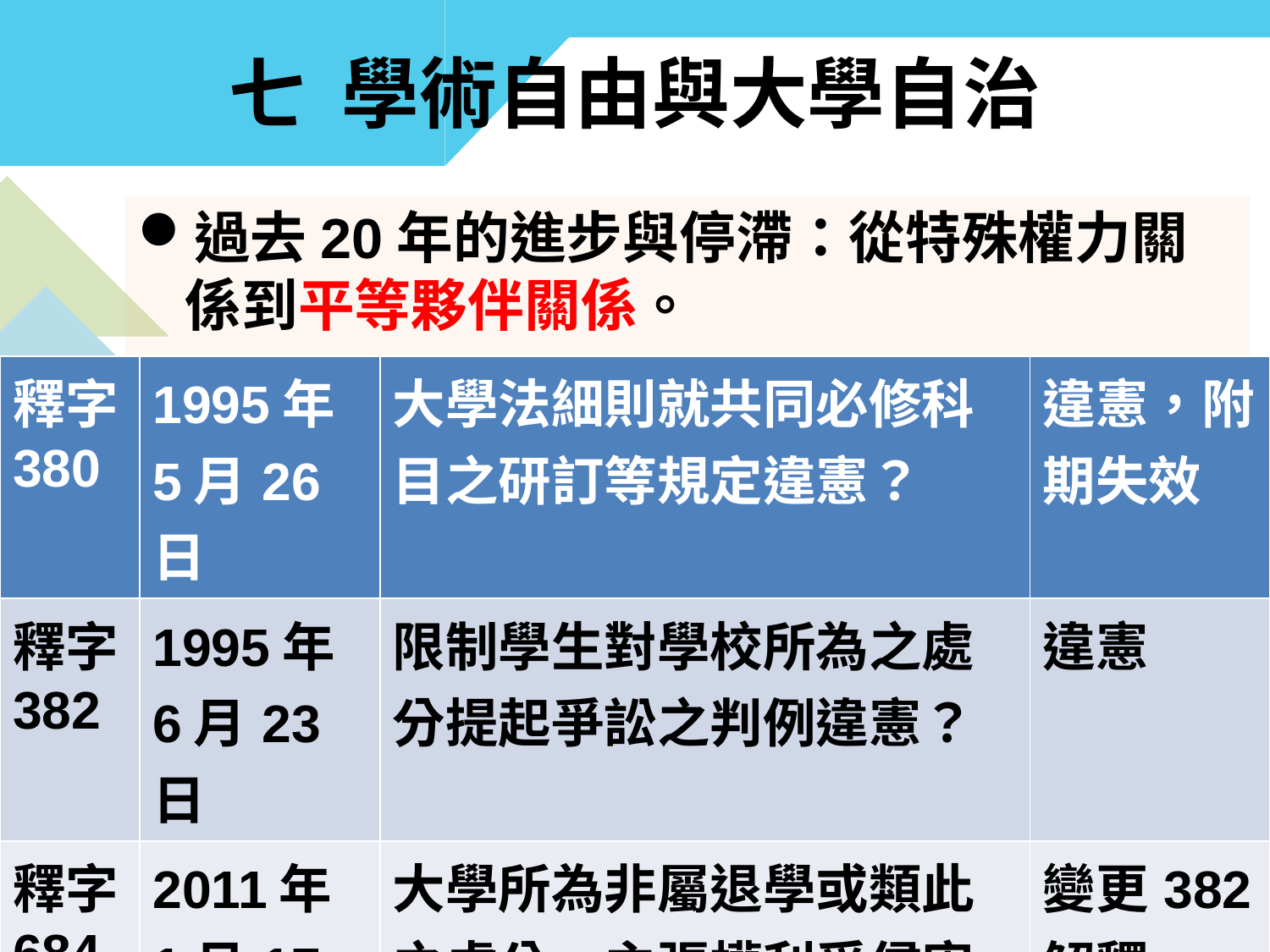

# 七  學術自由與大學自治
過去20年的進步與停滯：從特殊權力關係到平等夥伴關係。
| 釋字380 | 1995年5月26日 | 大學法細則就共同必修科目之研訂等規定違憲？ | 違憲，附期失效 |
| --- | --- | --- | --- |
| 釋字382 | 1995年6月23日 | 限制學生對學校所為之處分提起爭訟之判例違憲？ | 違憲 |
| 釋字684 | 2011年1月17日 | 大學所為非屬退學或類此之處分，主張權利受侵害之學生得否提起行政爭訟？ | 變更382解釋 |